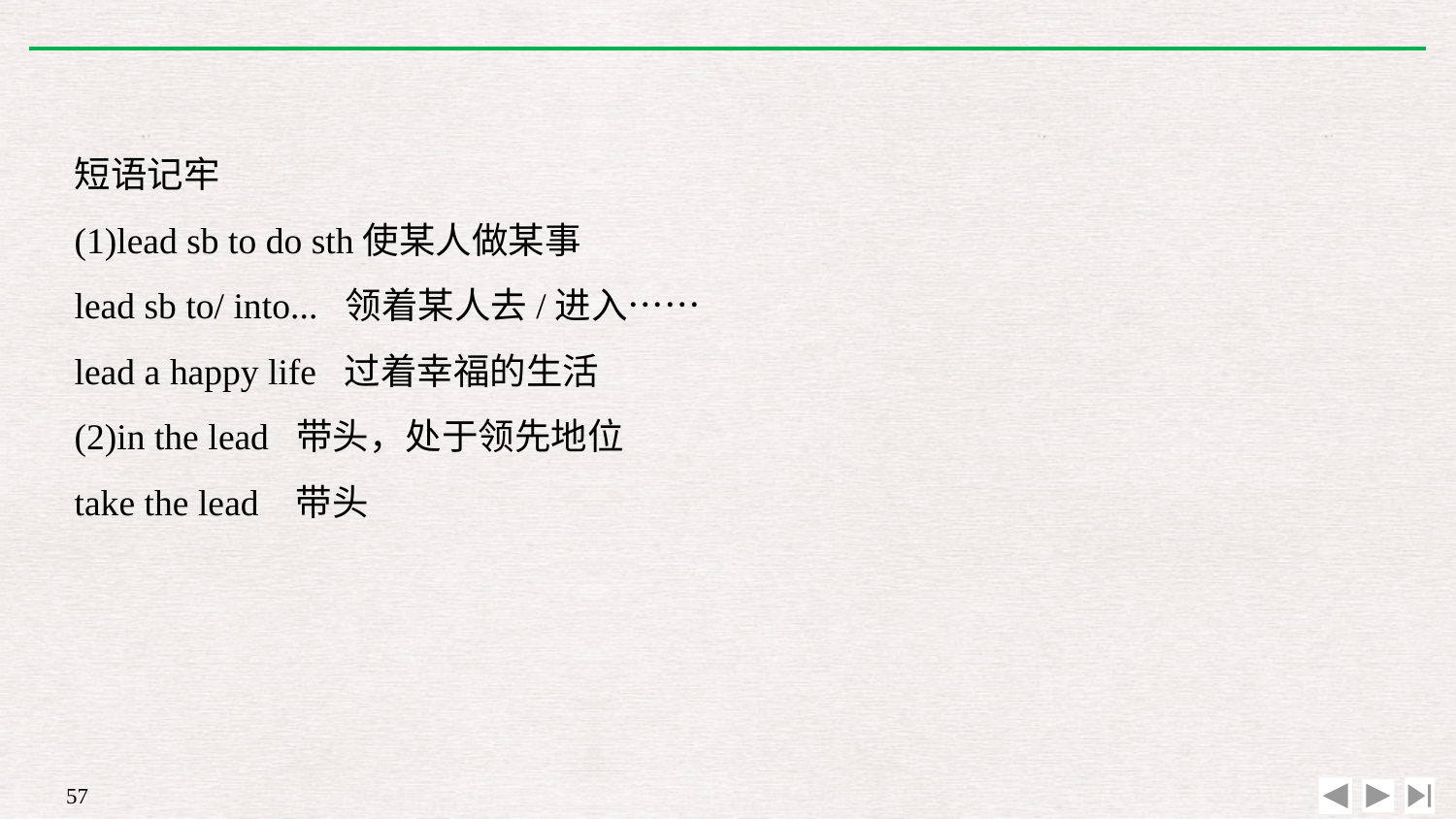

短语记牢
(1)lead sb to do sth使某人做某事
lead sb to/ into...  领着某人去/进入……
lead a happy life  过着幸福的生活
(2)in the lead  带头，处于领先地位
take the lead   带头